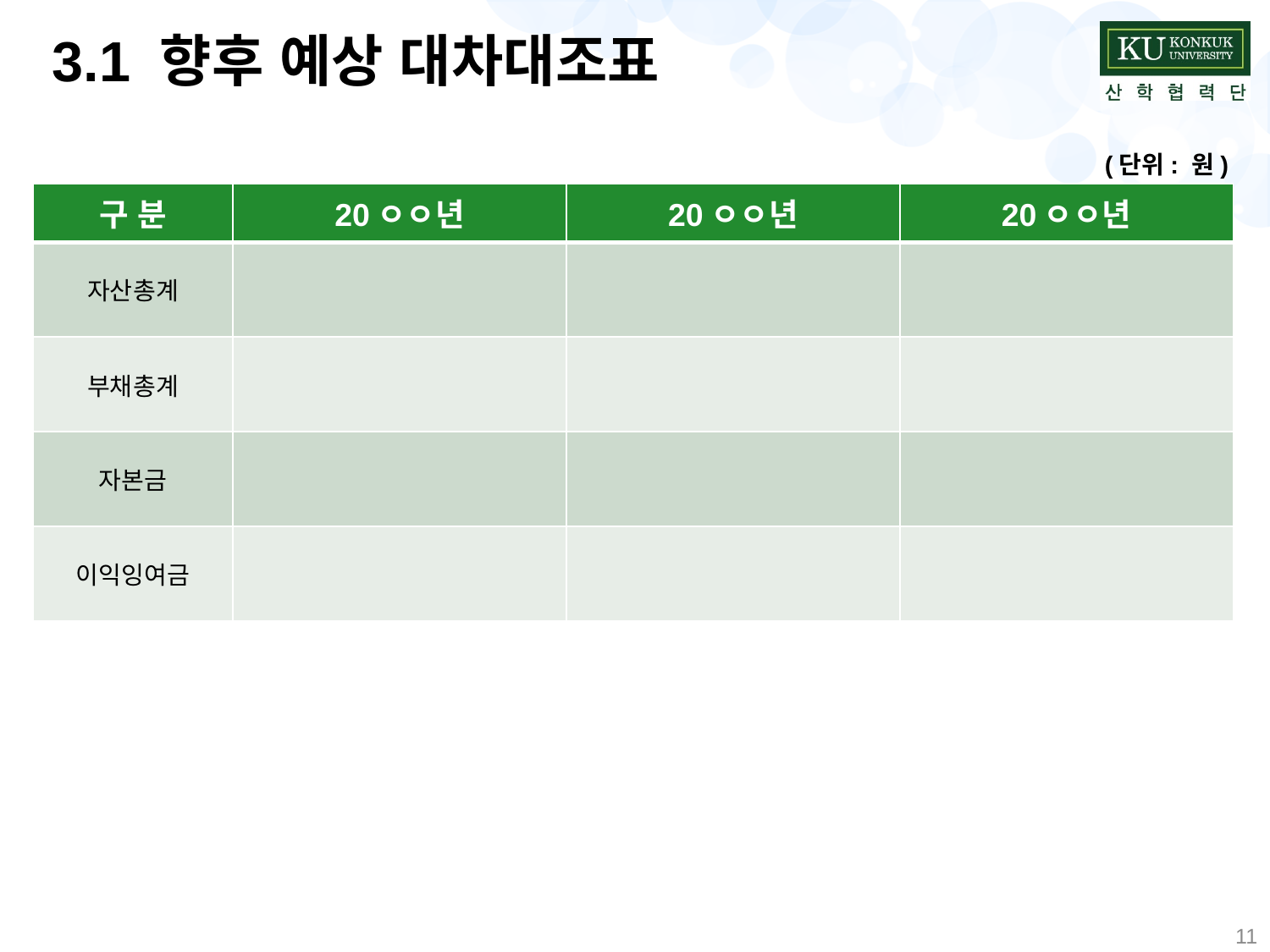

# 3.1 향후 예상 대차대조표
(단위: 원)
| 구 분 | 20ㅇㅇ년 | 20ㅇㅇ년 | 20ㅇㅇ년 |
| --- | --- | --- | --- |
| 자산총계 |  |  |  |
| 부채총계 |  |  |  |
| 자본금 |  |  |  |
| 이익잉여금 |  |  |  |
11